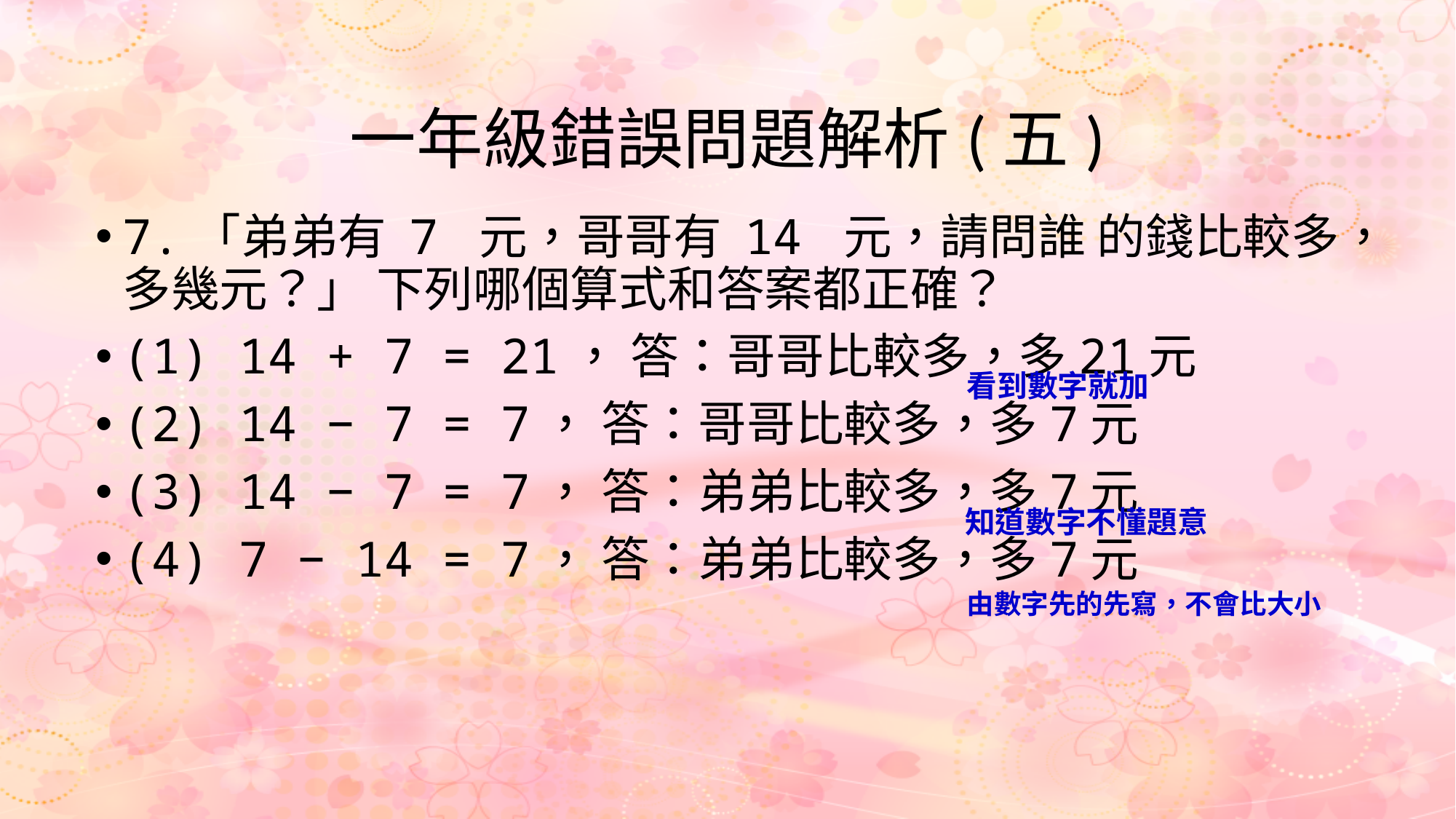

# 一年級錯誤問題解析(五)
7.「弟弟有 7 元，哥哥有 14 元，請問誰 的錢比較多，多幾元？」 下列哪個算式和答案都正確？
(1) 14 + 7 = 21， 答：哥哥比較多，多21元
(2) 14 − 7 = 7， 答：哥哥比較多，多7元
(3) 14 − 7 = 7， 答：弟弟比較多，多7元
(4) 7 − 14 = 7， 答：弟弟比較多，多7元
看到數字就加
知道數字不懂題意
由數字先的先寫，不會比大小